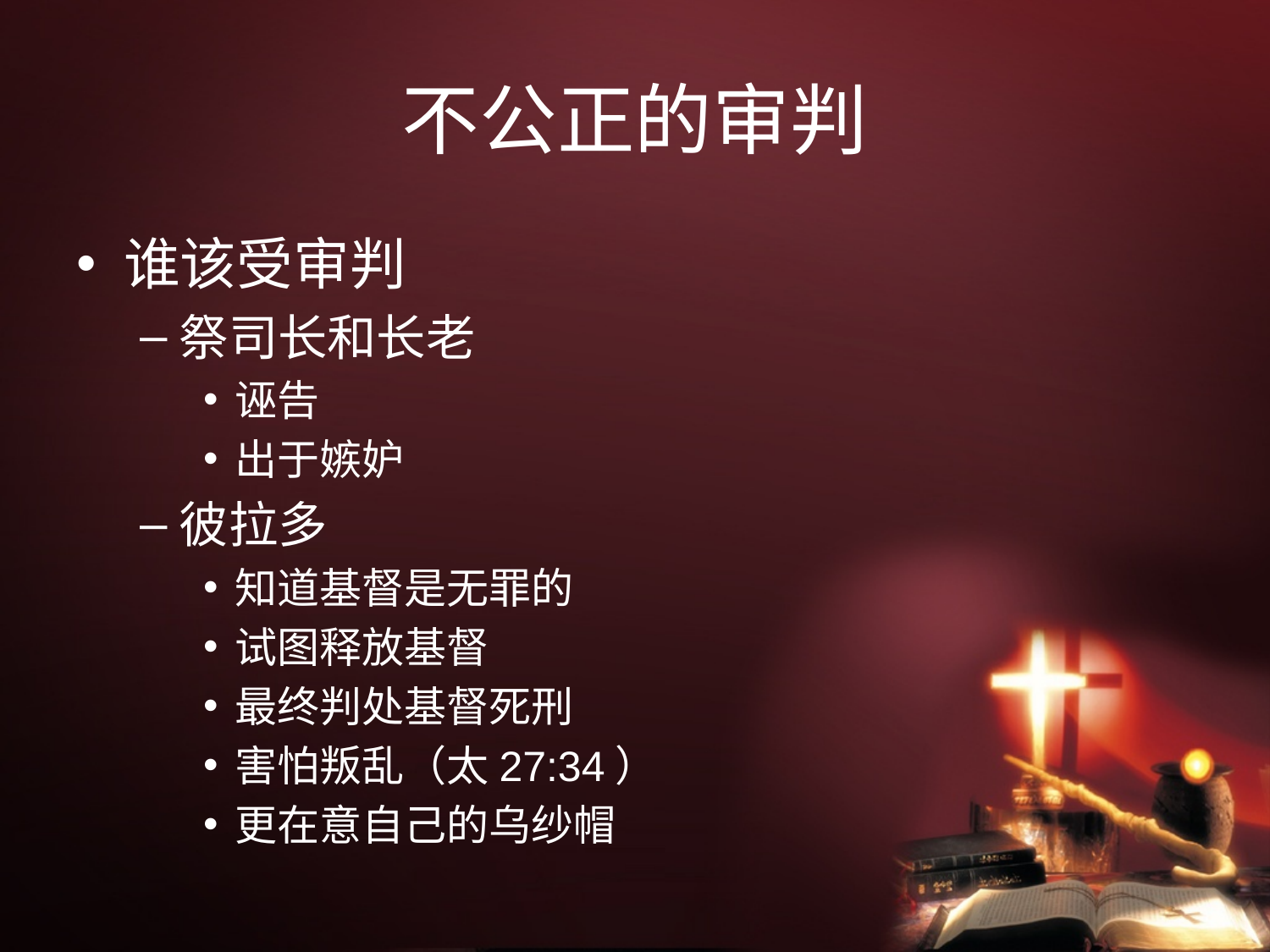

# 不公正的审判
谁该受审判
祭司长和长老
诬告
出于嫉妒
彼拉多
知道基督是无罪的
试图释放基督
最终判处基督死刑
害怕叛乱（太27:34）
更在意自己的乌纱帽